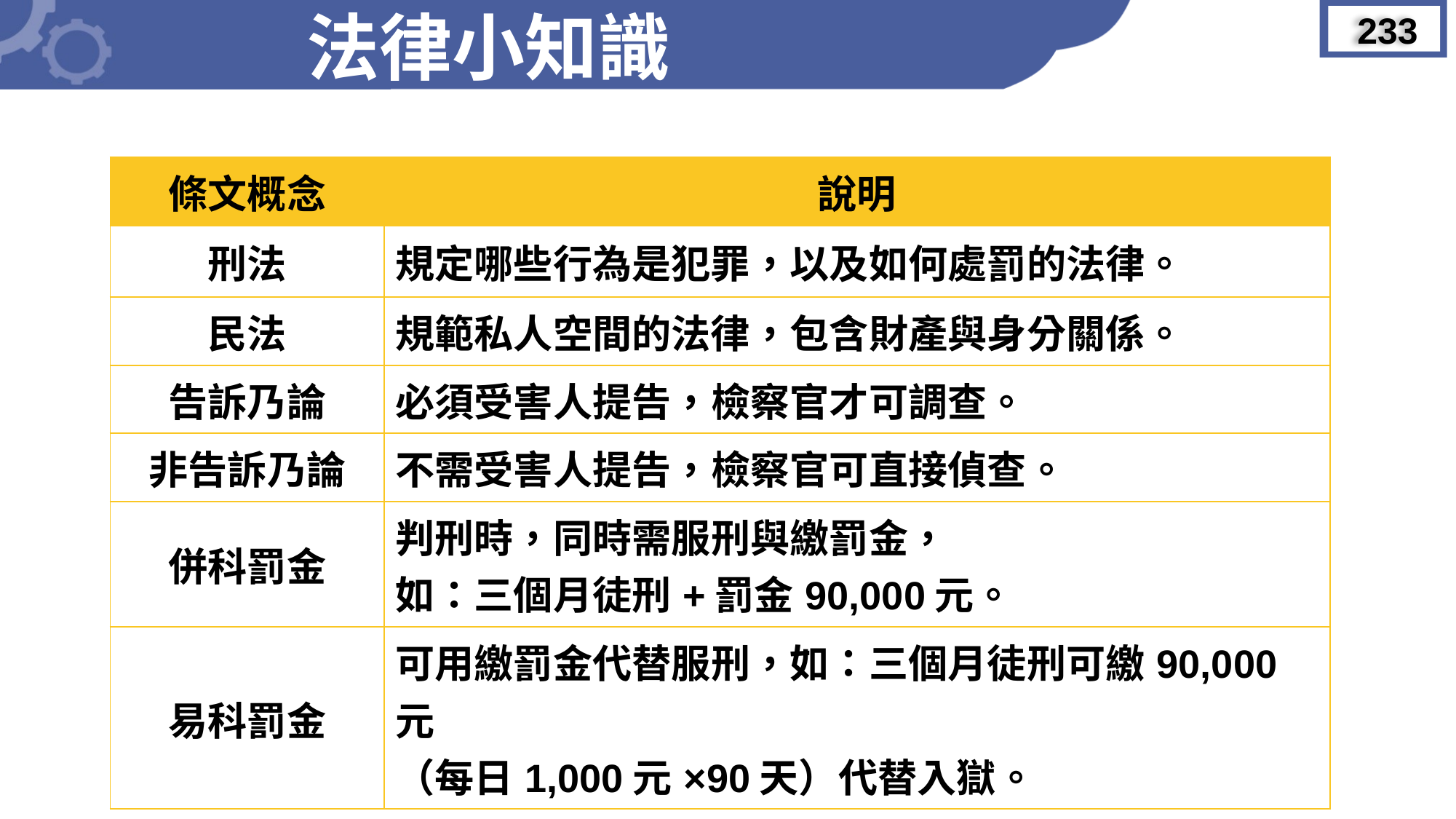

法律小知識
233

| 條文概念 | 說明 |
| --- | --- |
| 刑法 | 規定哪些行為是犯罪，以及如何處罰的法律。 |
| 民法 | 規範私人空間的法律，包含財產與身分關係。 |
| 告訴乃論 | 必須受害人提告，檢察官才可調查。 |
| 非告訴乃論 | 不需受害人提告，檢察官可直接偵查。 |
| 併科罰金 | 判刑時，同時需服刑與繳罰金， 如：三個月徒刑+罰金90,000元。 |
| 易科罰金 | 可用繳罰金代替服刑，如：三個月徒刑可繳90,000元 （每日1,000元×90天）代替入獄。 |